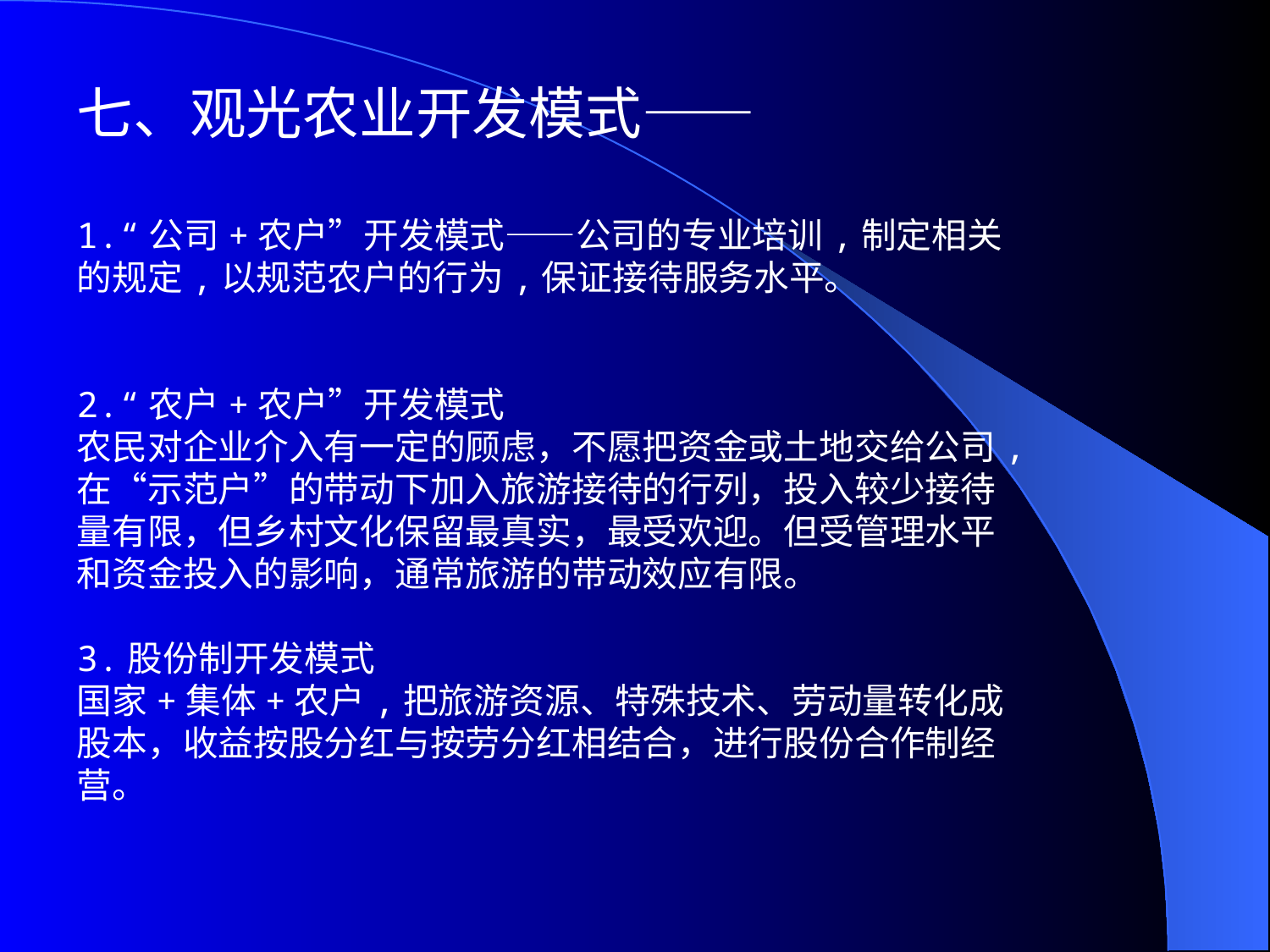

七、观光农业开发模式——

1.“公司+农户”开发模式——公司的专业培训,制定相关的规定,以规范农户的行为,保证接待服务水平。

2.“农户+农户”开发模式
农民对企业介入有一定的顾虑，不愿把资金或土地交给公司,在“示范户”的带动下加入旅游接待的行列，投入较少接待量有限，但乡村文化保留最真实，最受欢迎。但受管理水平和资金投入的影响，通常旅游的带动效应有限。

3.股份制开发模式
国家+集体+农户,把旅游资源、特殊技术、劳动量转化成股本，收益按股分红与按劳分红相结合，进行股份合作制经营。